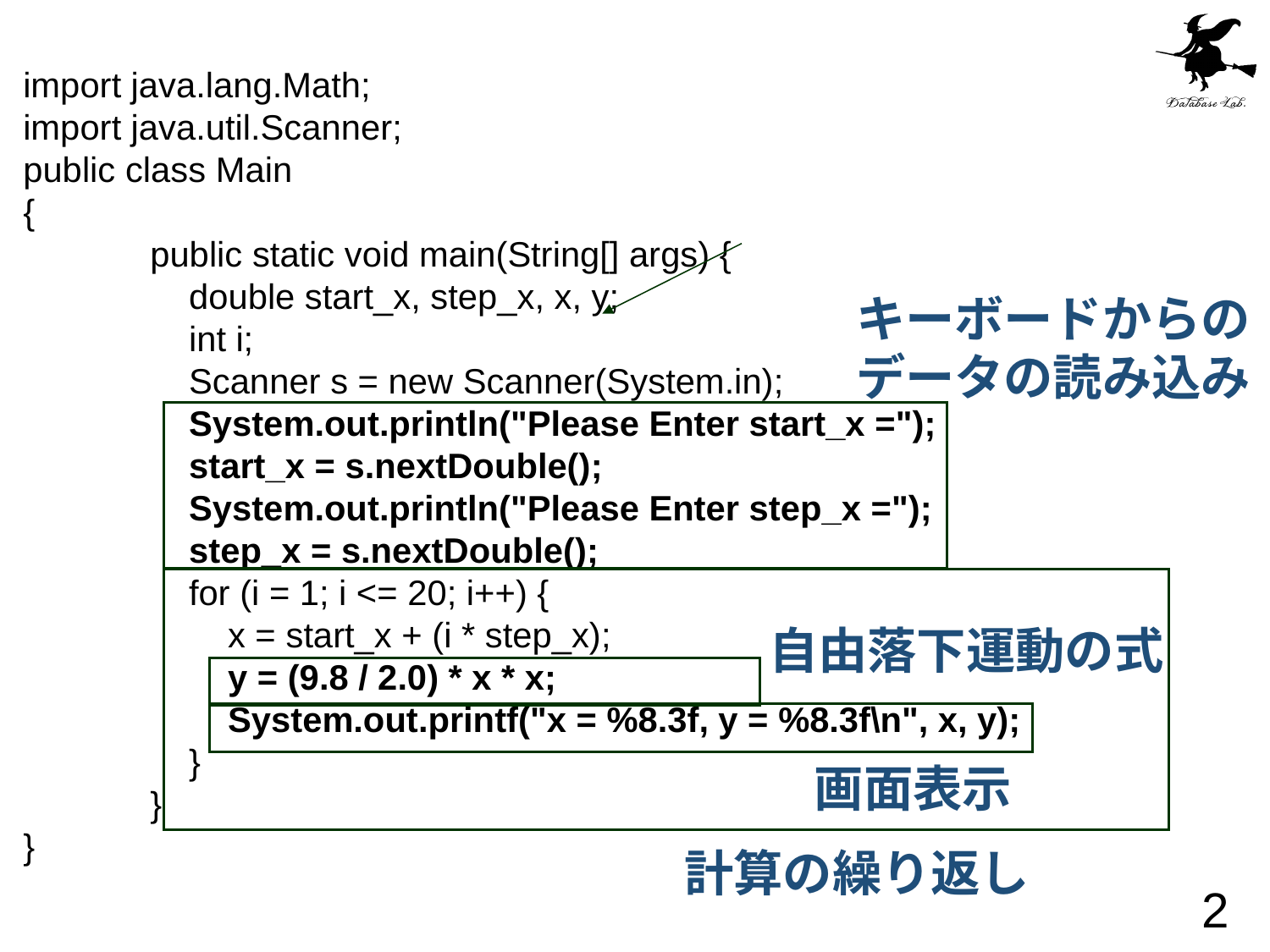

import java.lang.Math;
import java.util.Scanner;
public class Main
{
	public static void main(String[] args) {
	    double start_x, step_x, x, y;
	    int i;
	    Scanner s = new Scanner(System.in);
	    System.out.println("Please Enter start_x =");
	    start_x = s.nextDouble();
	    System.out.println("Please Enter step_x =");
	    step_x = s.nextDouble();
	    for (i = 1; i <= 20; i++) {
	        x = start_x + (i * step_x);
	        y = (9.8 / 2.0) * x * x;
	        System.out.printf("x = %8.3f, y = %8.3f\n", x, y);
	    }
	}
}

キーボードからの
データの読み込み

自由落下運動の式

画面表示
計算の繰り返し
2